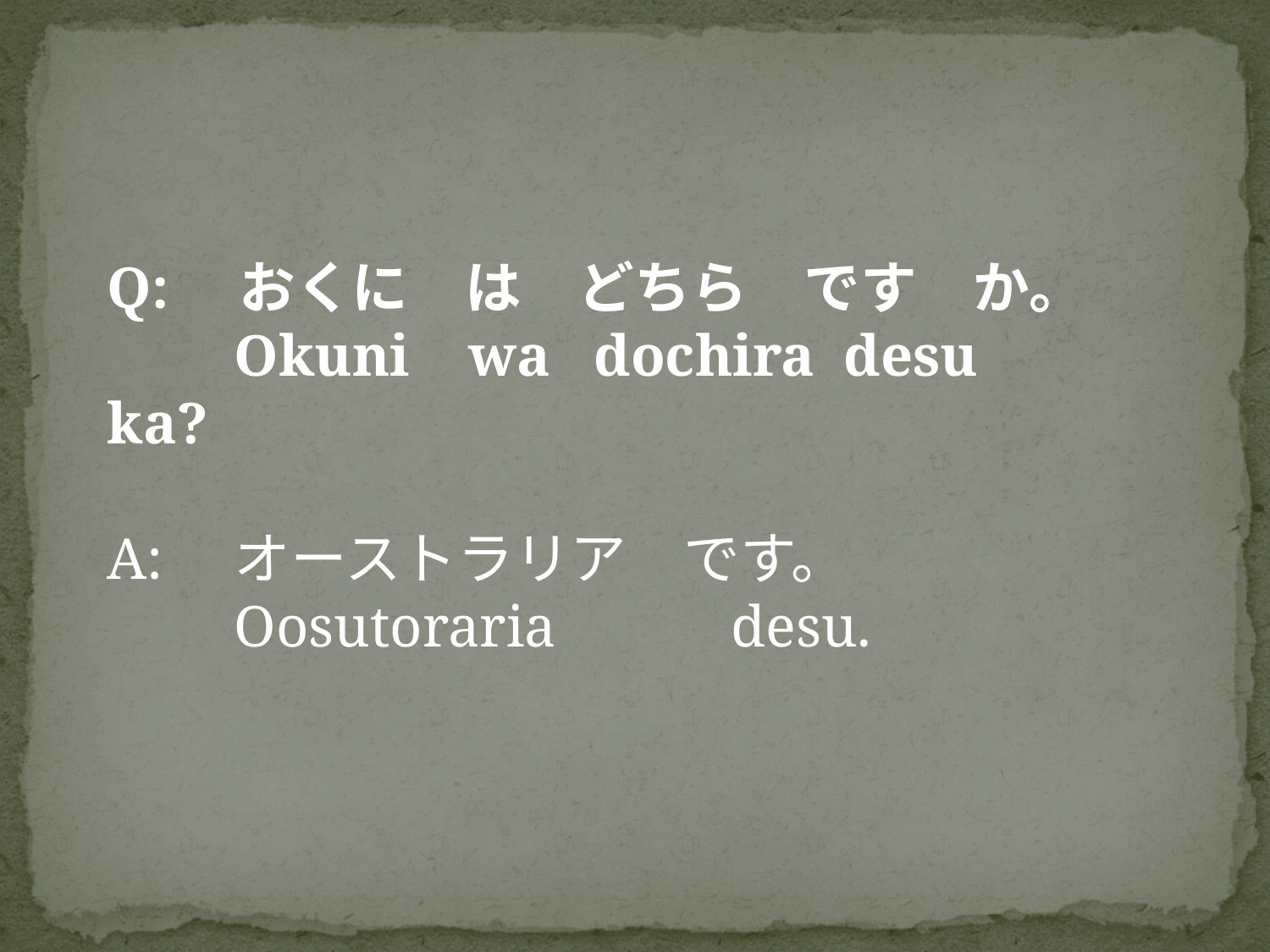

Q:　おくに　は　どちら　です　か。
	Okuni    wa   dochira  desu   ka?

A:　	オーストラリア　です。
	Oosutoraria            desu.